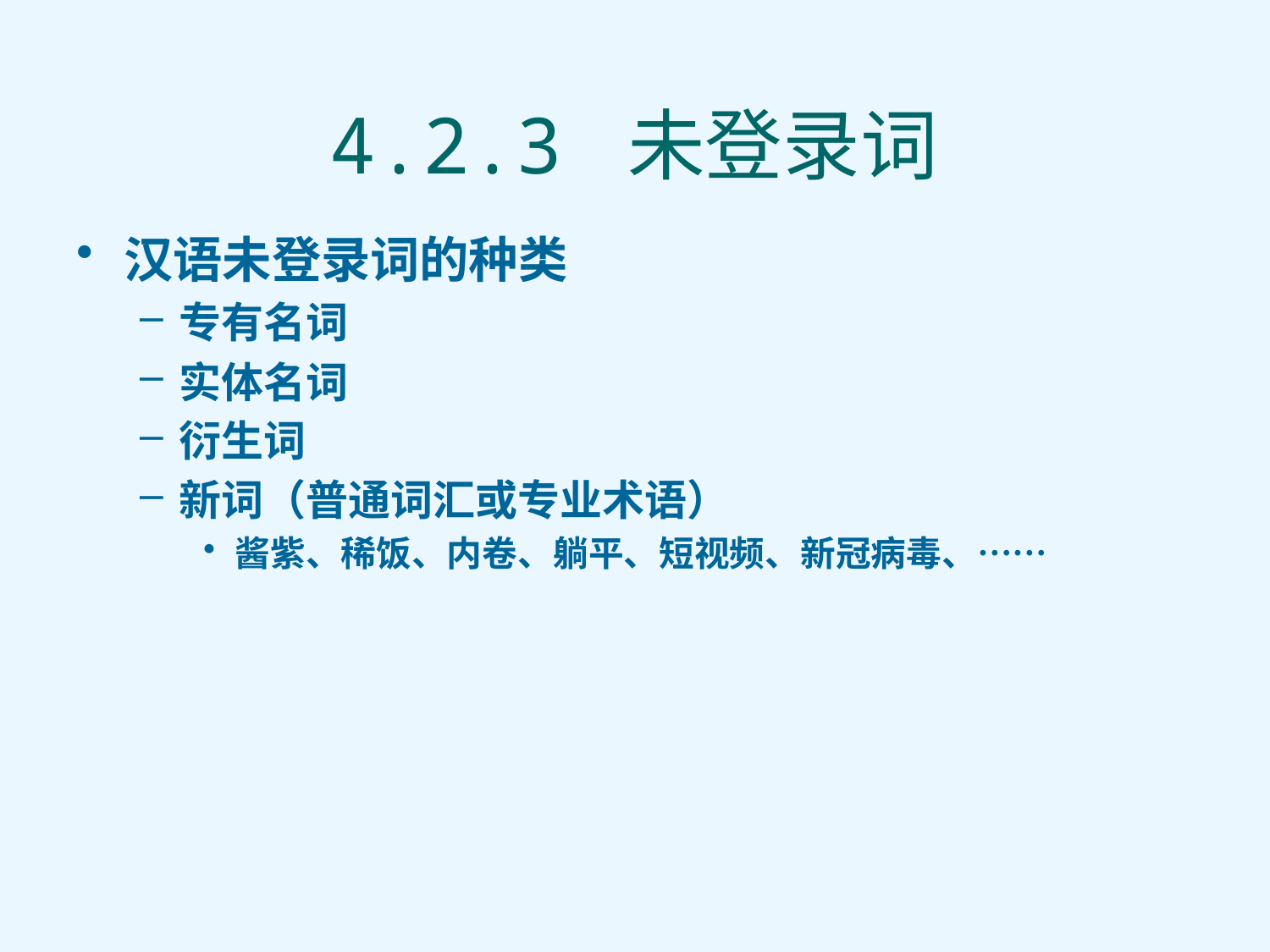

# 4.2.3 未登录词
汉语未登录词的种类
专有名词
实体名词
衍生词
新词（普通词汇或专业术语）
酱紫、稀饭、内卷、躺平、短视频、新冠病毒、……